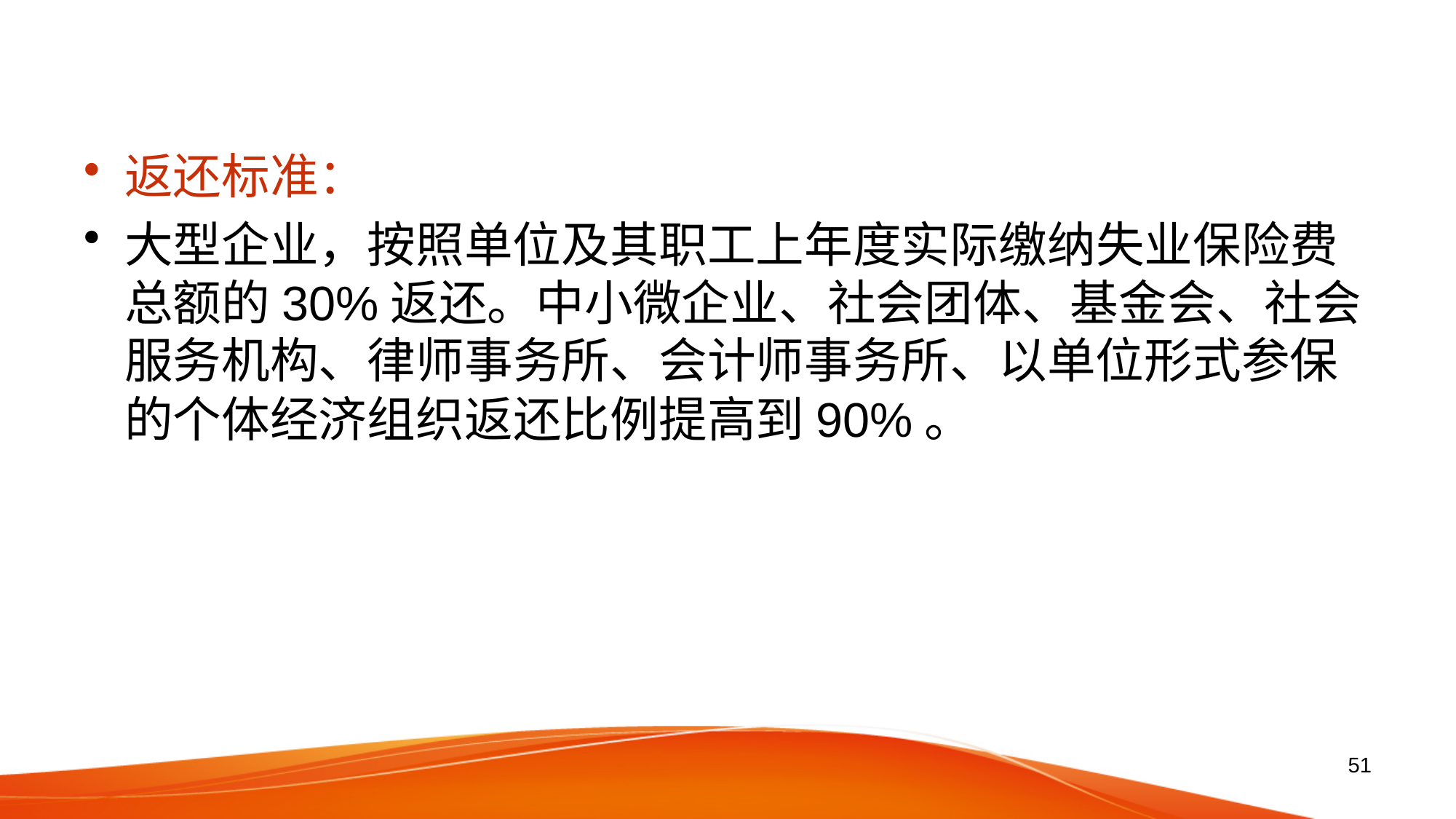

#
返还标准：
大型企业，按照单位及其职工上年度实际缴纳失业保险费总额的30%返还。中小微企业、社会团体、基金会、社会服务机构、律师事务所、会计师事务所、以单位形式参保的个体经济组织返还比例提高到90%。

51